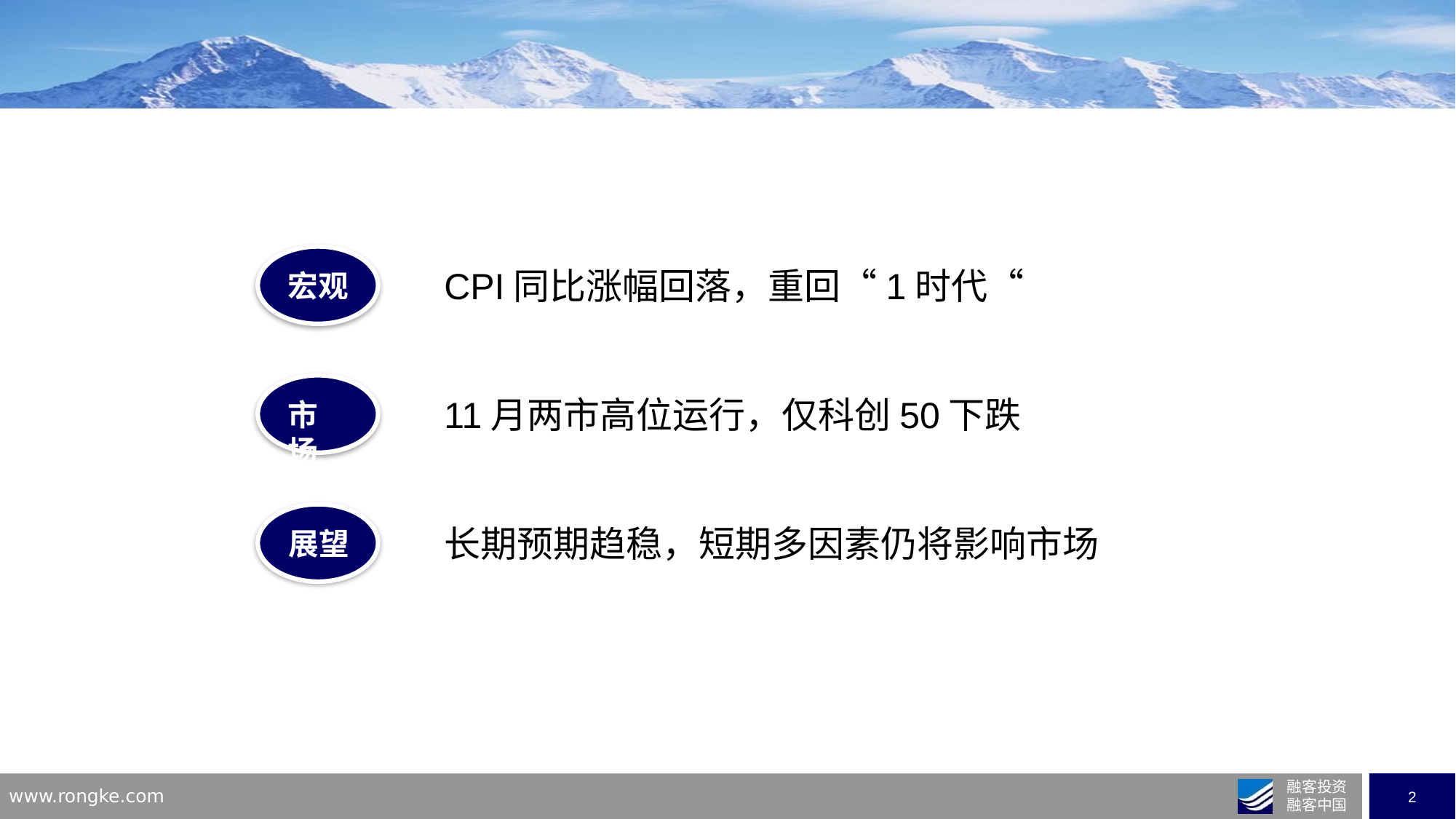

CPI同比涨幅回落，重回“1时代“
宏观

11月两市高位运行，仅科创50下跌
市场

长期预期趋稳，短期多因素仍将影响市场
展望